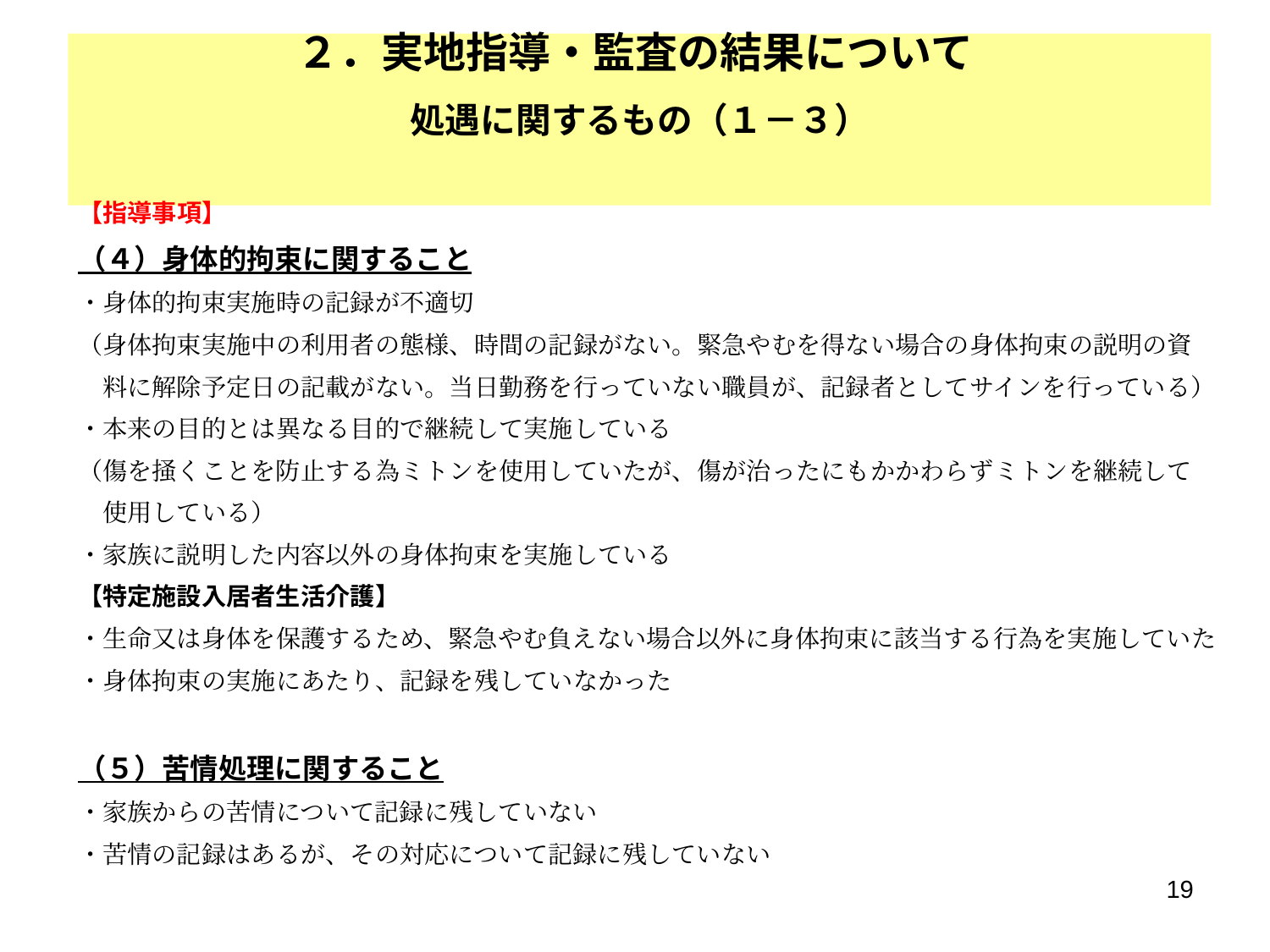

２．実地指導・監査の結果について
# 処遇に関するもの（１－３）
【指導事項】
（４）身体的拘束に関すること
・身体的拘束実施時の記録が不適切
（身体拘束実施中の利用者の態様、時間の記録がない。緊急やむを得ない場合の身体拘束の説明の資
　料に解除予定日の記載がない。当日勤務を行っていない職員が、記録者としてサインを行っている）
・本来の目的とは異なる目的で継続して実施している
（傷を掻くことを防止する為ミトンを使用していたが、傷が治ったにもかかわらずミトンを継続して
　使用している）
・家族に説明した内容以外の身体拘束を実施している
【特定施設入居者生活介護】
・生命又は身体を保護するため、緊急やむ負えない場合以外に身体拘束に該当する行為を実施していた
・身体拘束の実施にあたり、記録を残していなかった

（５）苦情処理に関すること
・家族からの苦情について記録に残していない
・苦情の記録はあるが、その対応について記録に残していない
19